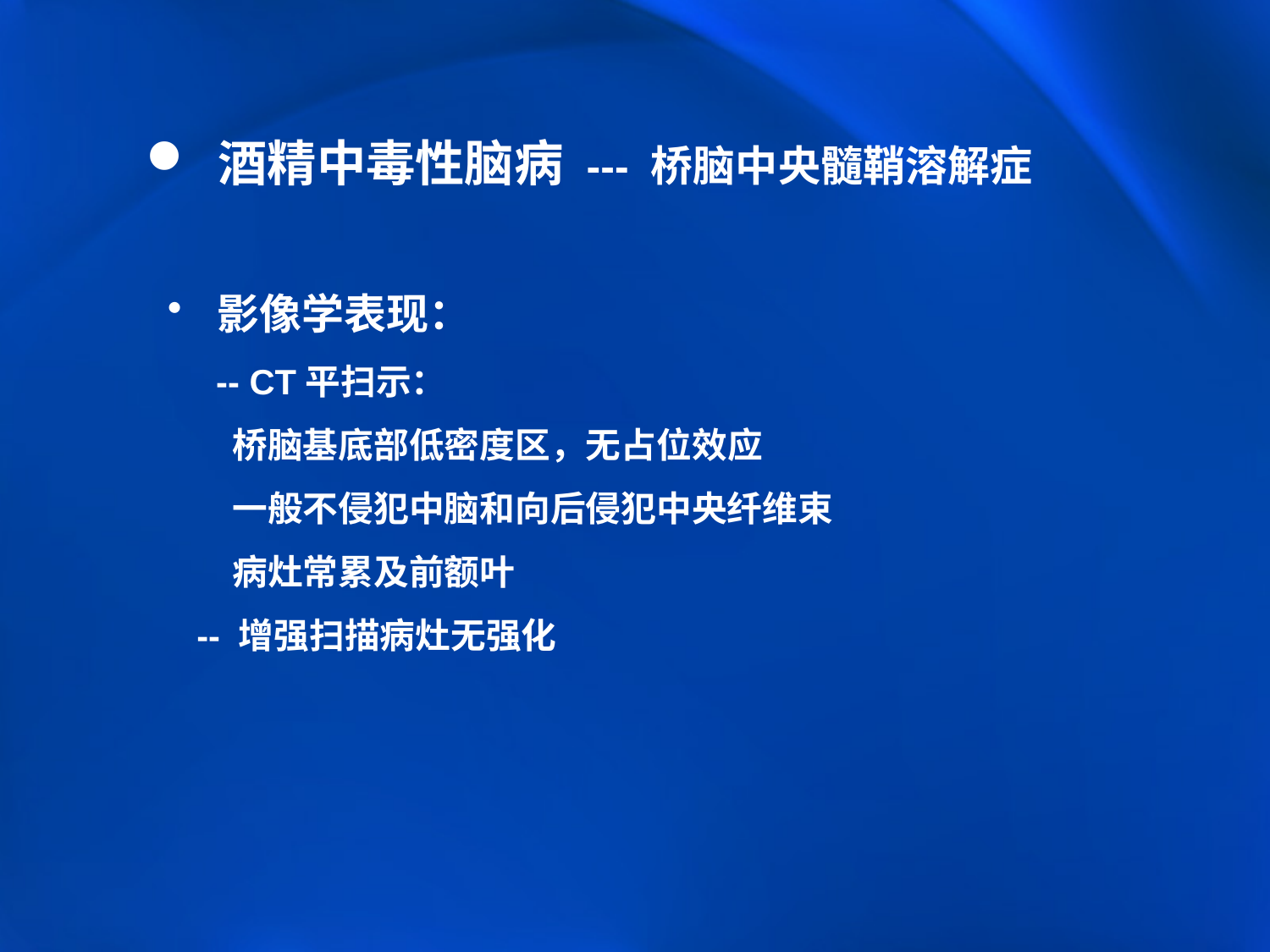

酒精中毒性脑病 --- 桥脑中央髓鞘溶解症

 影像学表现：
     -- CT平扫示：
       桥脑基底部低密度区，无占位效应
       一般不侵犯中脑和向后侵犯中央纤维束
       病灶常累及前额叶
   -- 增强扫描病灶无强化